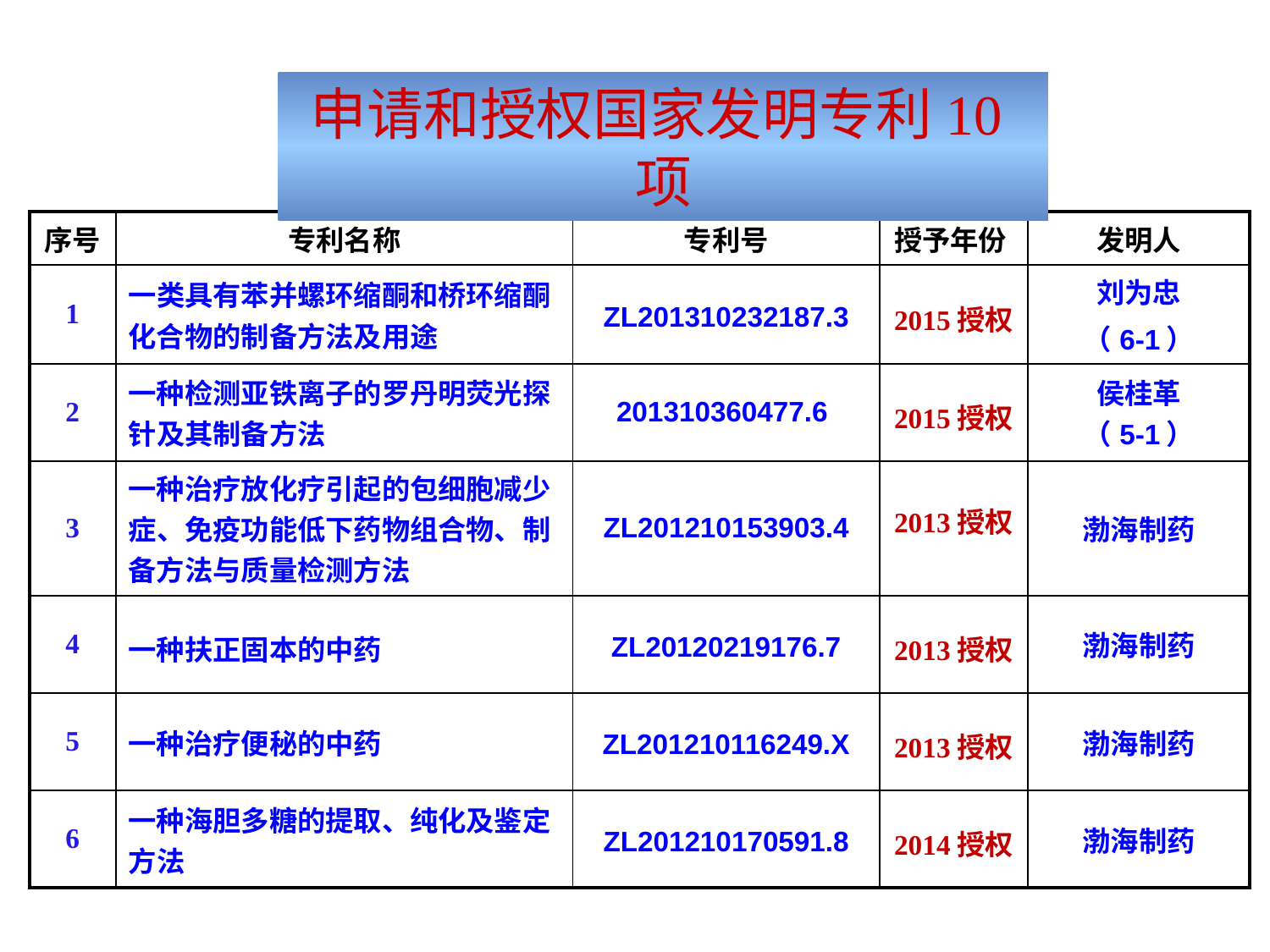

申请和授权国家发明专利10项
| 序号 | 专利名称 | 专利号 | 授予年份 | 发明人 |
| --- | --- | --- | --- | --- |
| 1 | 一类具有苯并螺环缩酮和桥环缩酮化合物的制备方法及用途 | ZL201310232187.3 | 2015授权 | 刘为忠 （6-1） |
| 2 | 一种检测亚铁离子的罗丹明荧光探针及其制备方法 | 201310360477.6 | 2015授权 | 侯桂革 （5-1） |
| 3 | 一种治疗放化疗引起的包细胞减少症、免疫功能低下药物组合物、制备方法与质量检测方法 | ZL201210153903.4 | 2013授权 | 渤海制药 |
| 4 | 一种扶正固本的中药 | ZL20120219176.7 | 2013授权 | 渤海制药 |
| 5 | 一种治疗便秘的中药 | ZL201210116249.X | 2013授权 | 渤海制药 |
| 6 | 一种海胆多糖的提取、纯化及鉴定方法 | ZL201210170591.8 | 2014授权 | 渤海制药 |